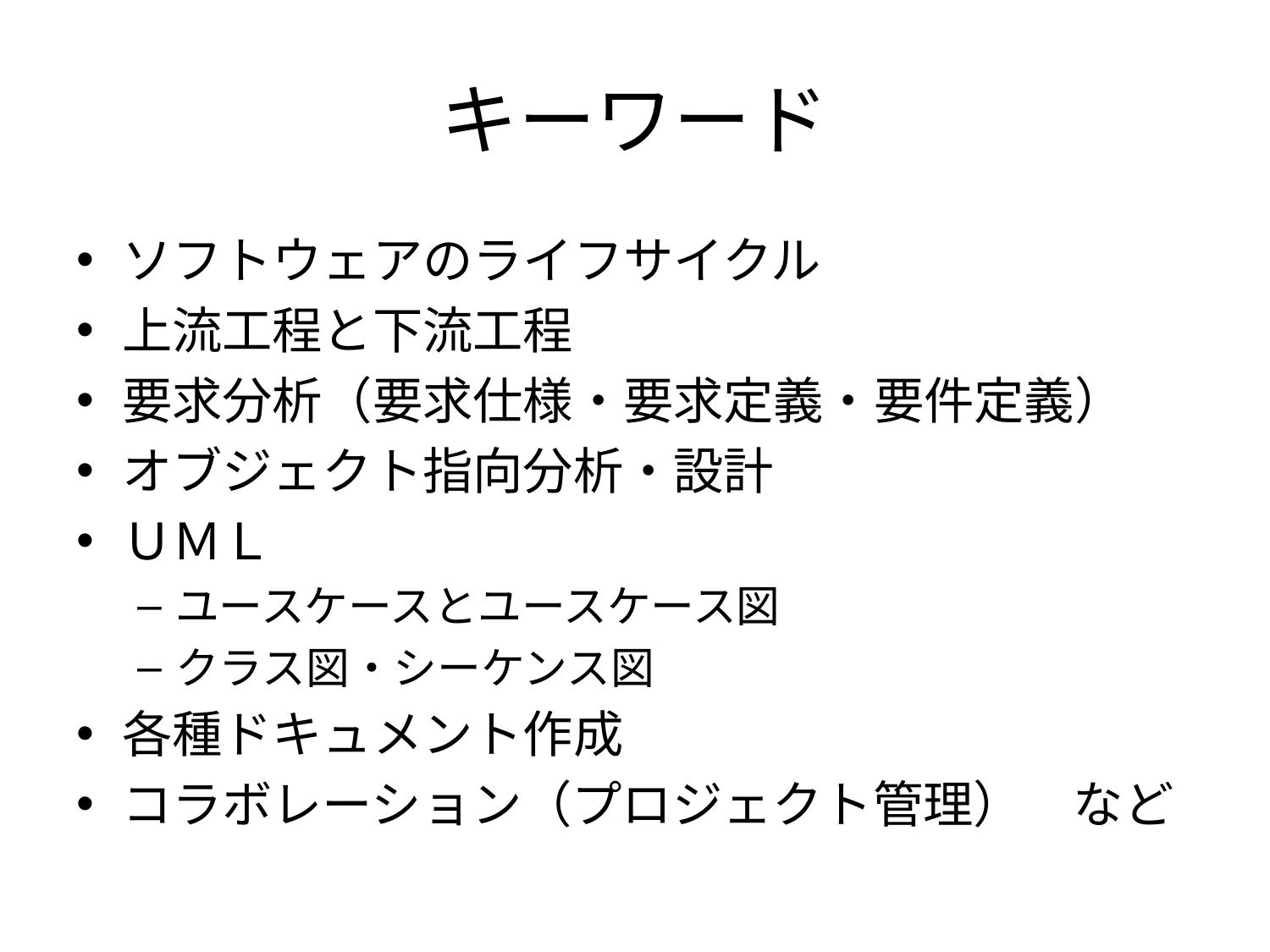

# キーワード
ソフトウェアのライフサイクル
上流工程と下流工程
要求分析（要求仕様・要求定義・要件定義）
オブジェクト指向分析・設計
ＵＭＬ
ユースケースとユースケース図
クラス図・シーケンス図
各種ドキュメント作成
コラボレーション（プロジェクト管理）　など